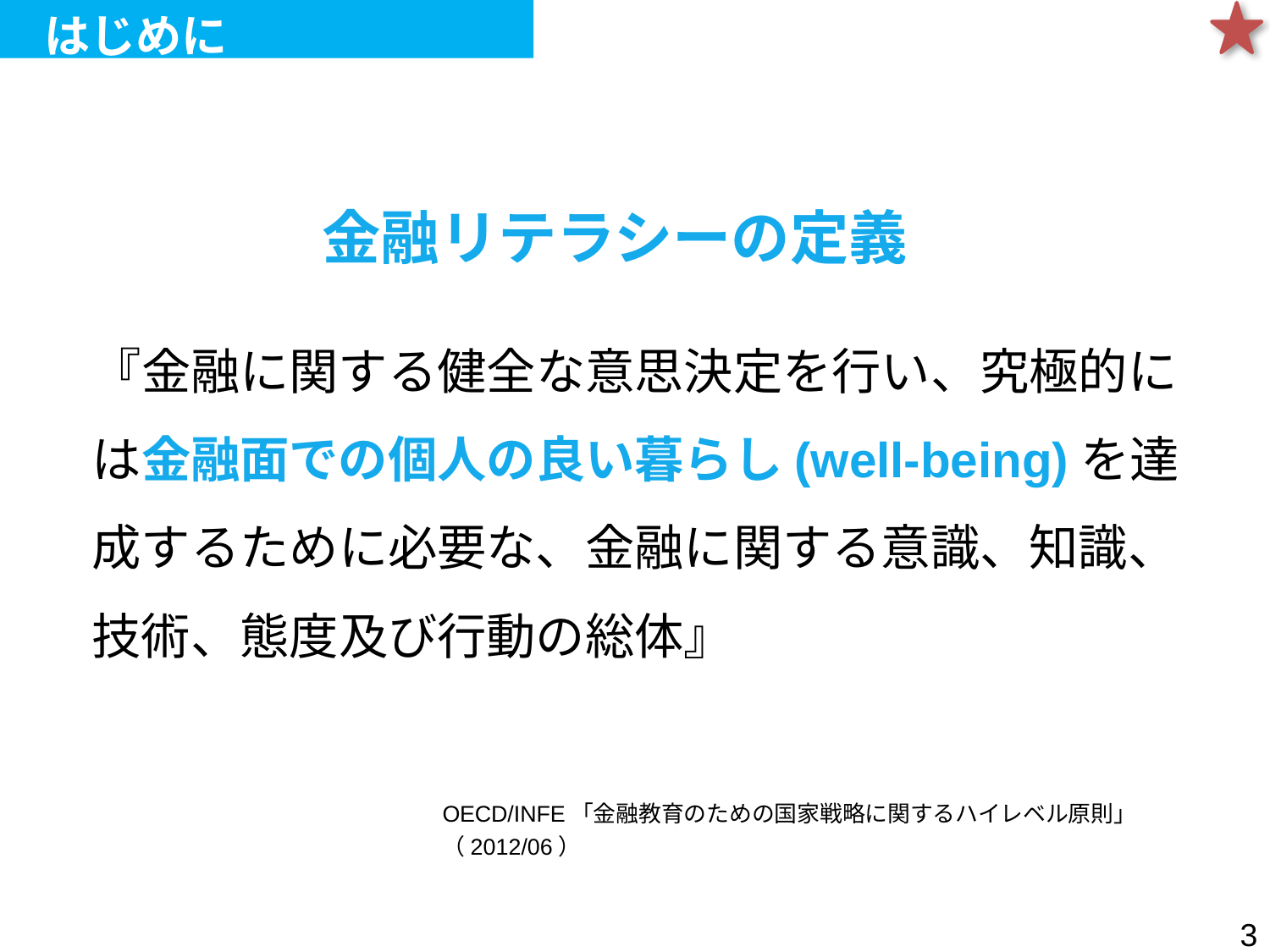

はじめに

# 金融リテラシーの定義

『金融に関する健全な意思決定を行い、究極的には金融面での個人の良い暮らし(well‐being)を達成するために必要な、金融に関する意識、知識、技術、態度及び行動の総体』
OECD/INFE「金融教育のための国家戦略に関するハイレベル原則」（2012/06）
3